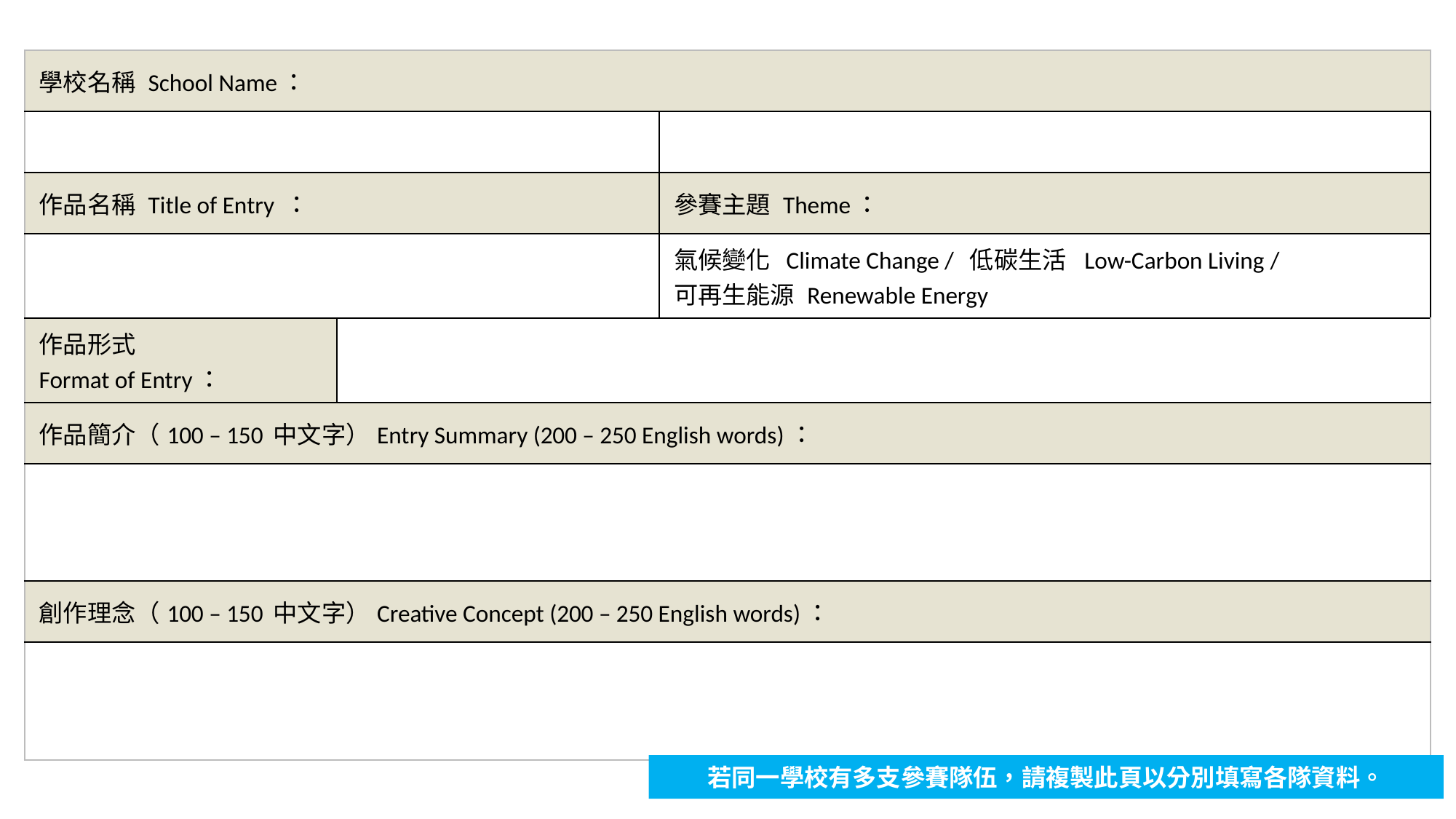

| 學校名稱 School Name： |  |  |
| --- | --- | --- |
|  |  |  |
| 作品名稱 Title of Entry ： |  | 參賽主題 Theme： |
|  |  | 氣候變化 Climate Change / 低碳生活 Low-Carbon Living / 可再生能源 Renewable Energy |
| 作品形式 Format of Entry： |  |  |
| 作品簡介（100 – 150 中文字）Entry Summary (200 – 250 English words)： |  |  |
|  |  |  |
| 創作理念（100 – 150 中文字）Creative Concept (200 – 250 English words)： |  |  |
|  |  |  |
若同一學校有多支參賽隊伍，請複製此頁以分別填寫各隊資料。